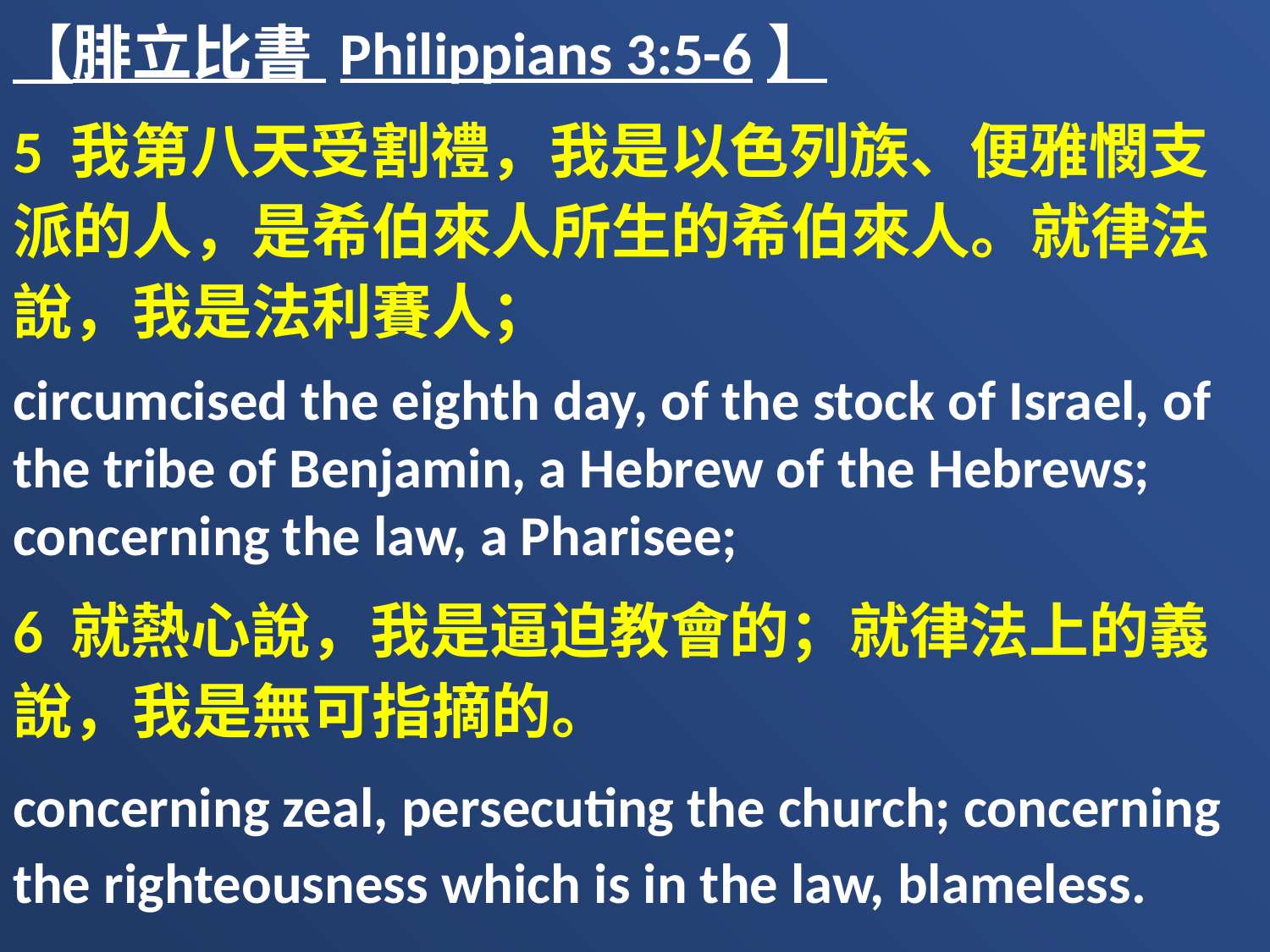

【腓立比書 Philippians 3:5-6】
5 我第八天受割禮，我是以色列族、便雅憫支派的人，是希伯來人所生的希伯來人。就律法說，我是法利賽人；
circumcised the eighth day, of the stock of Israel, of the tribe of Benjamin, a Hebrew of the Hebrews; concerning the law, a Pharisee;
6 就熱心說，我是逼迫教會的；就律法上的義說，我是無可指摘的。
concerning zeal, persecuting the church; concerning the righteousness which is in the law, blameless.